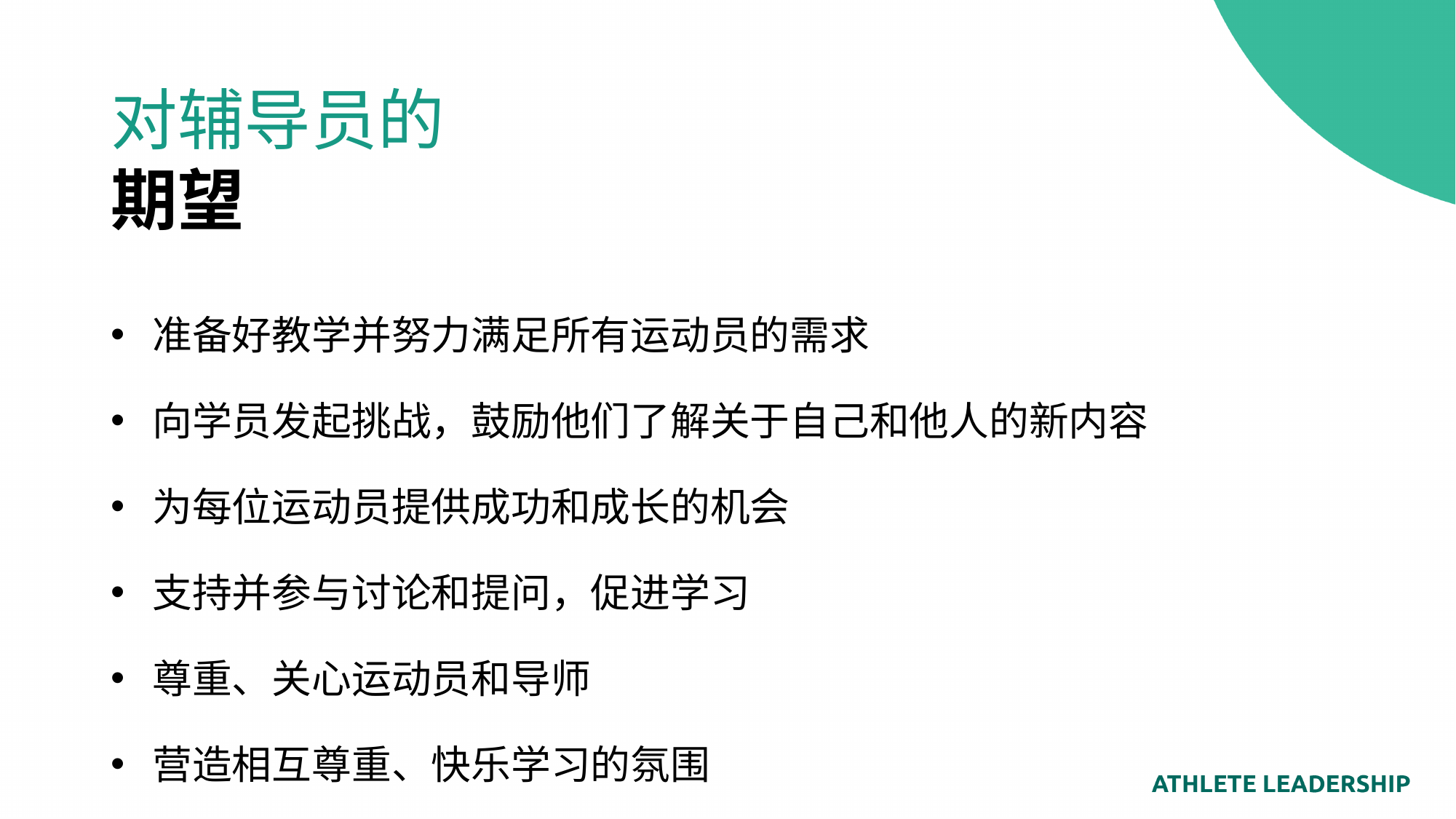

# 对辅导员的
期望
准备好教学并努力满足所有运动员的需求
向学员发起挑战，鼓励他们了解关于自己和他人的新内容
为每位运动员提供成功和成长的机会
支持并参与讨论和提问，促进学习
尊重、关心运动员和导师
营造相互尊重、快乐学习的氛围